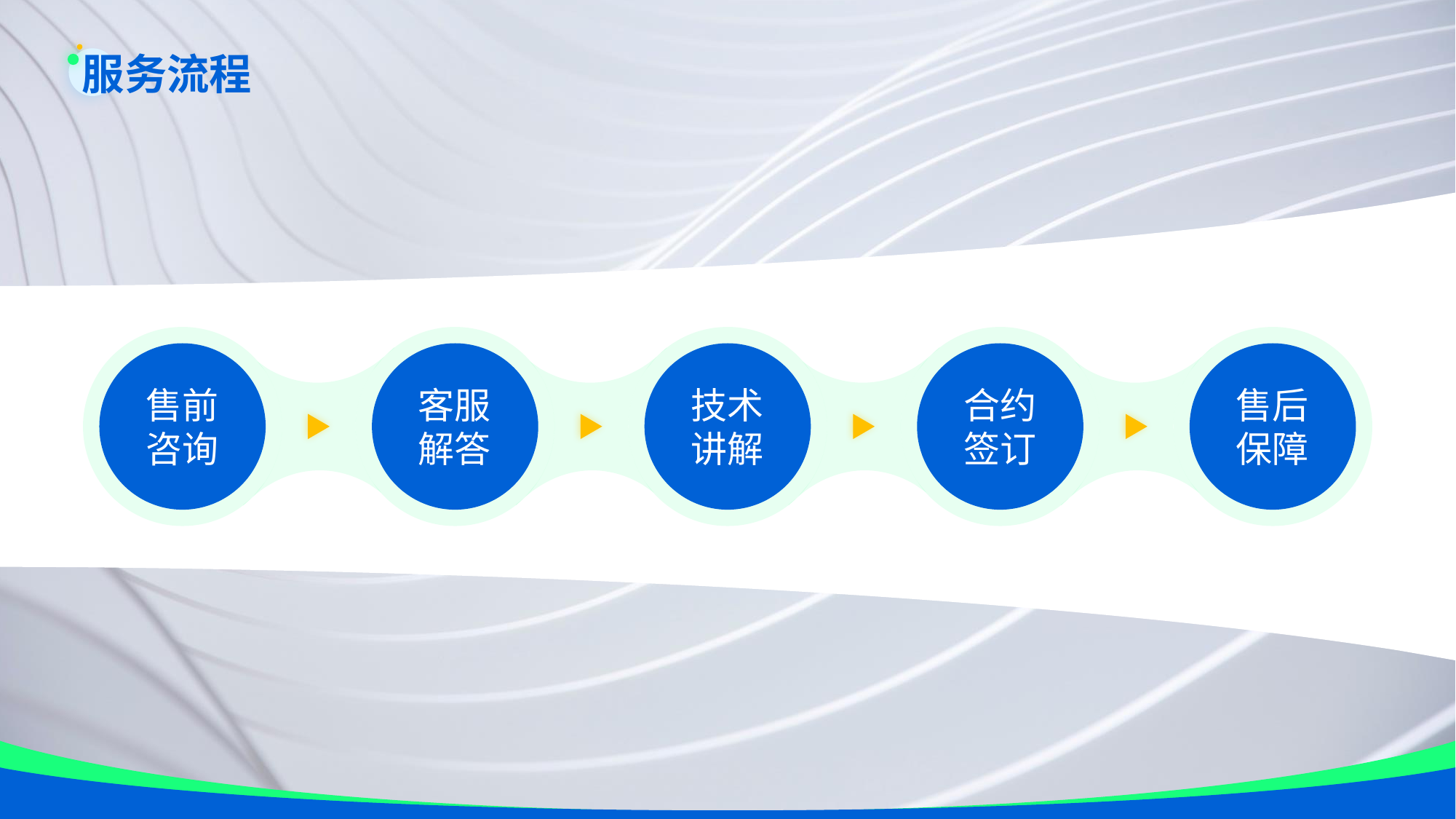

服务流程

售前
咨询
客服
解答
技术
讲解
合约
签订
售后
保障